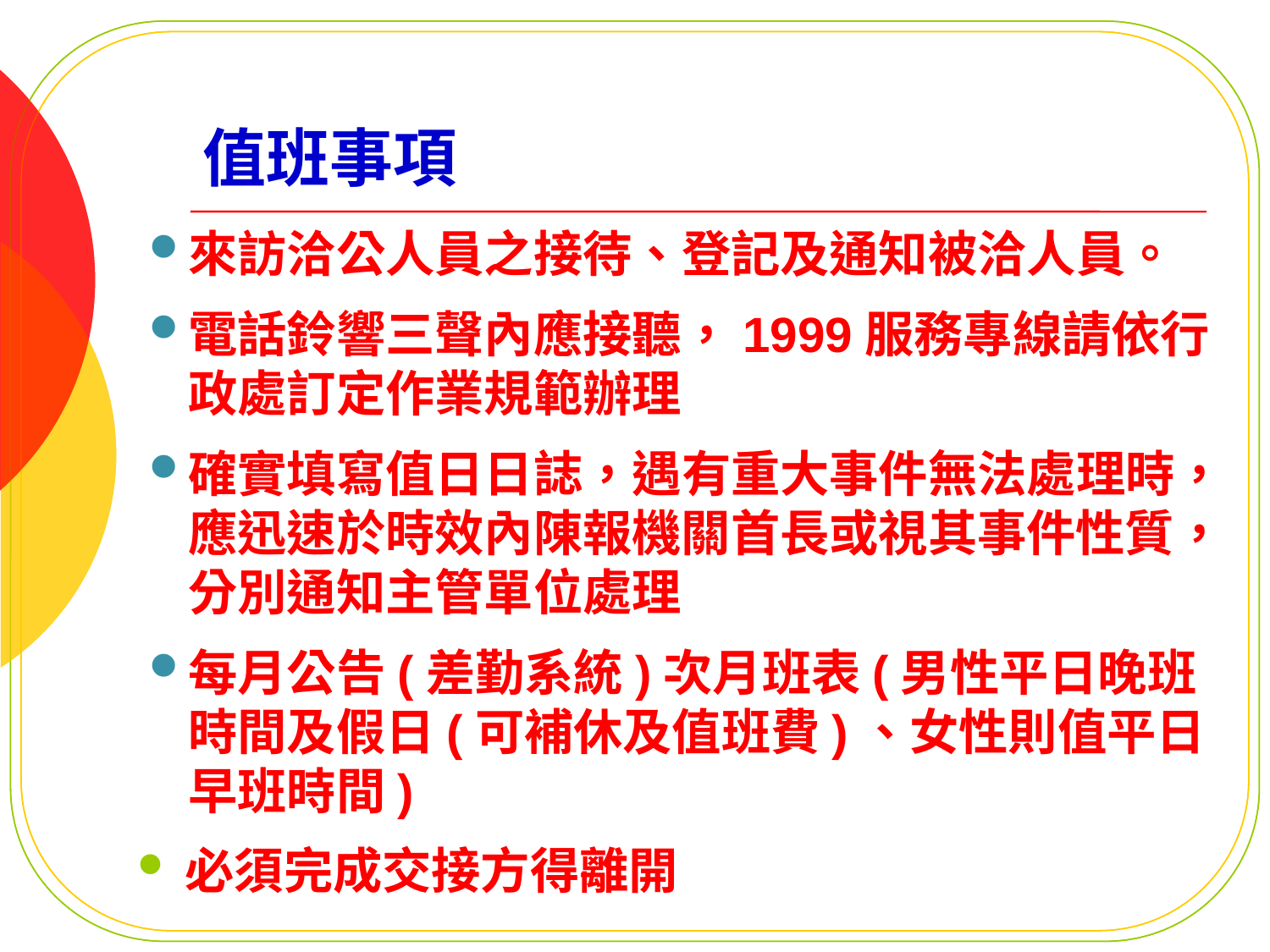

# 值班事項
來訪洽公人員之接待、登記及通知被洽人員。
電話鈴響三聲內應接聽，1999服務專線請依行政處訂定作業規範辦理
確實填寫值日日誌，遇有重大事件無法處理時，應迅速於時效內陳報機關首長或視其事件性質，分別通知主管單位處理
每月公告(差勤系統)次月班表(男性平日晚班時間及假日(可補休及值班費)、女性則值平日早班時間)
必須完成交接方得離開